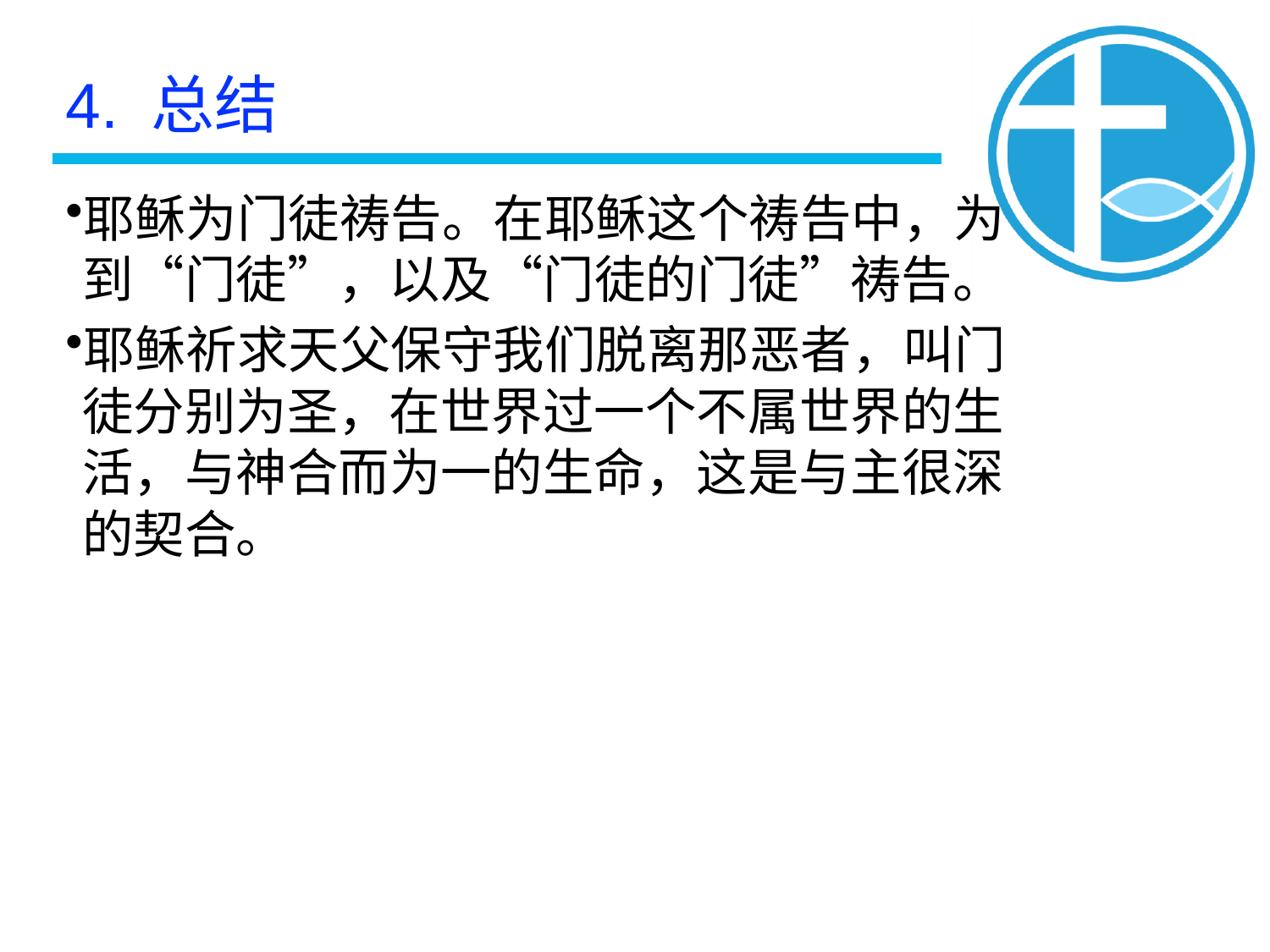

4. 总结
耶稣为门徒祷告。在耶稣这个祷告中，为到“门徒”，以及“门徒的门徒”祷告。
耶稣祈求天父保守我们脱离那恶者，叫门徒分别为圣，在世界过一个不属世界的生活，与神合而为一的生命，这是与主很深的契合。